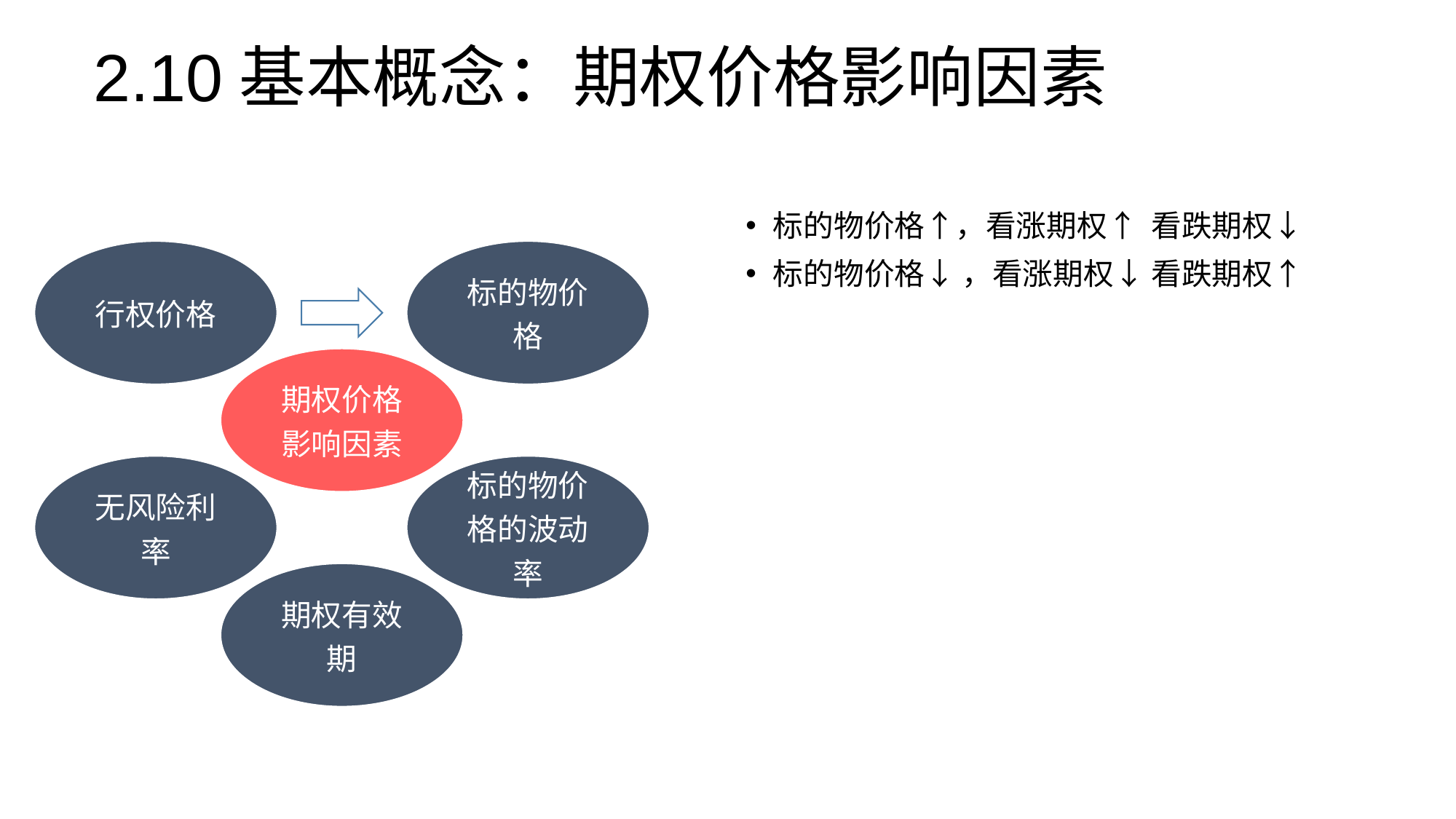

2.10基本概念：期权价格影响因素
期权价格影响因素
标的物价格
期权有效期
无风险利率
行权价格
标的物价格的波动率
标的物价格↑，看涨期权↑  看跌期权↓
标的物价格↓ ，看涨期权↓ 看跌期权↑